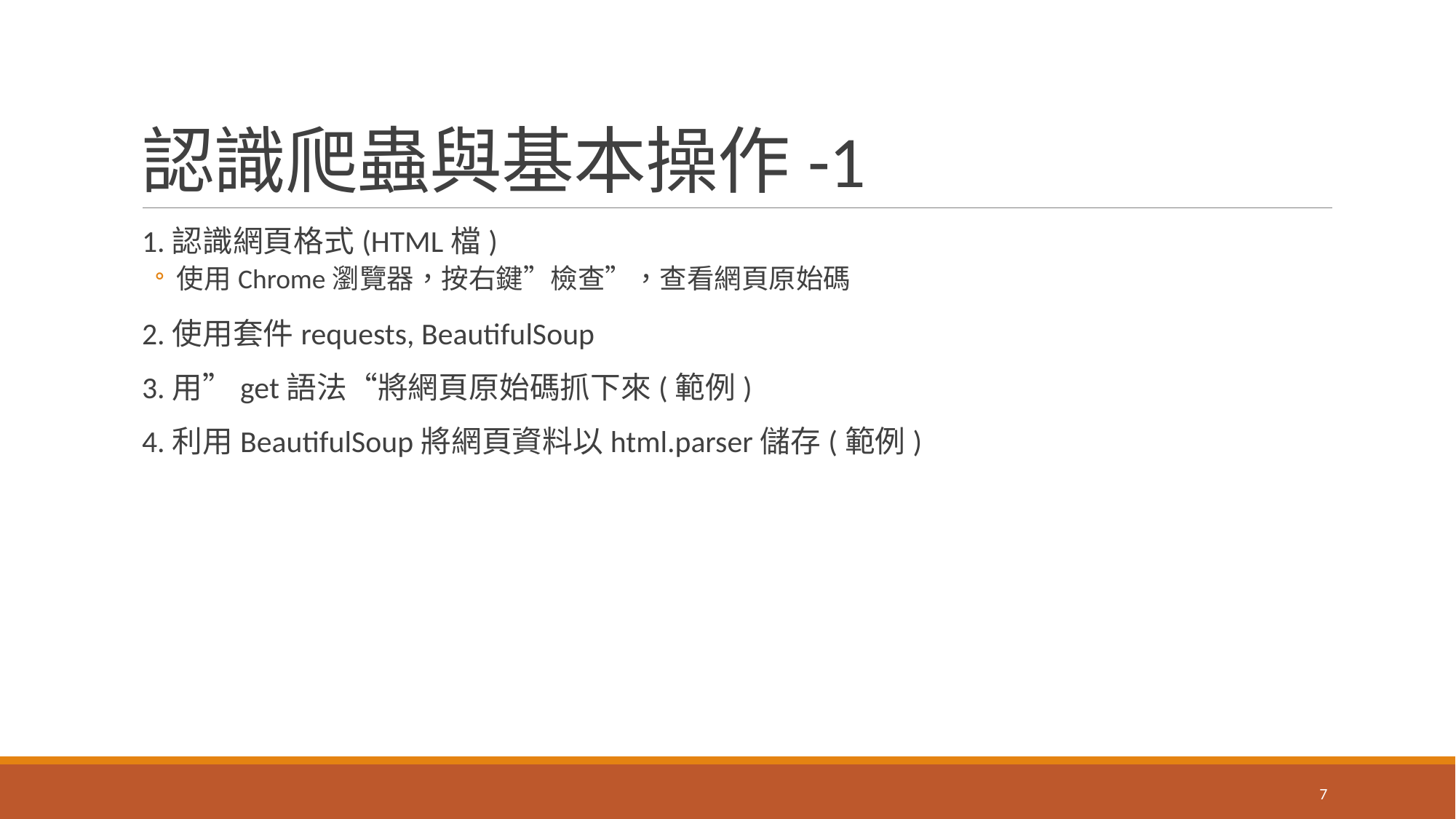

# 認識爬蟲與基本操作-1
1.認識網頁格式(HTML檔)
使用Chrome瀏覽器，按右鍵”檢查”，查看網頁原始碼
2.使用套件requests, BeautifulSoup
3.用”get語法“將網頁原始碼抓下來(範例)
4.利用BeautifulSoup將網頁資料以html.parser儲存(範例)
7